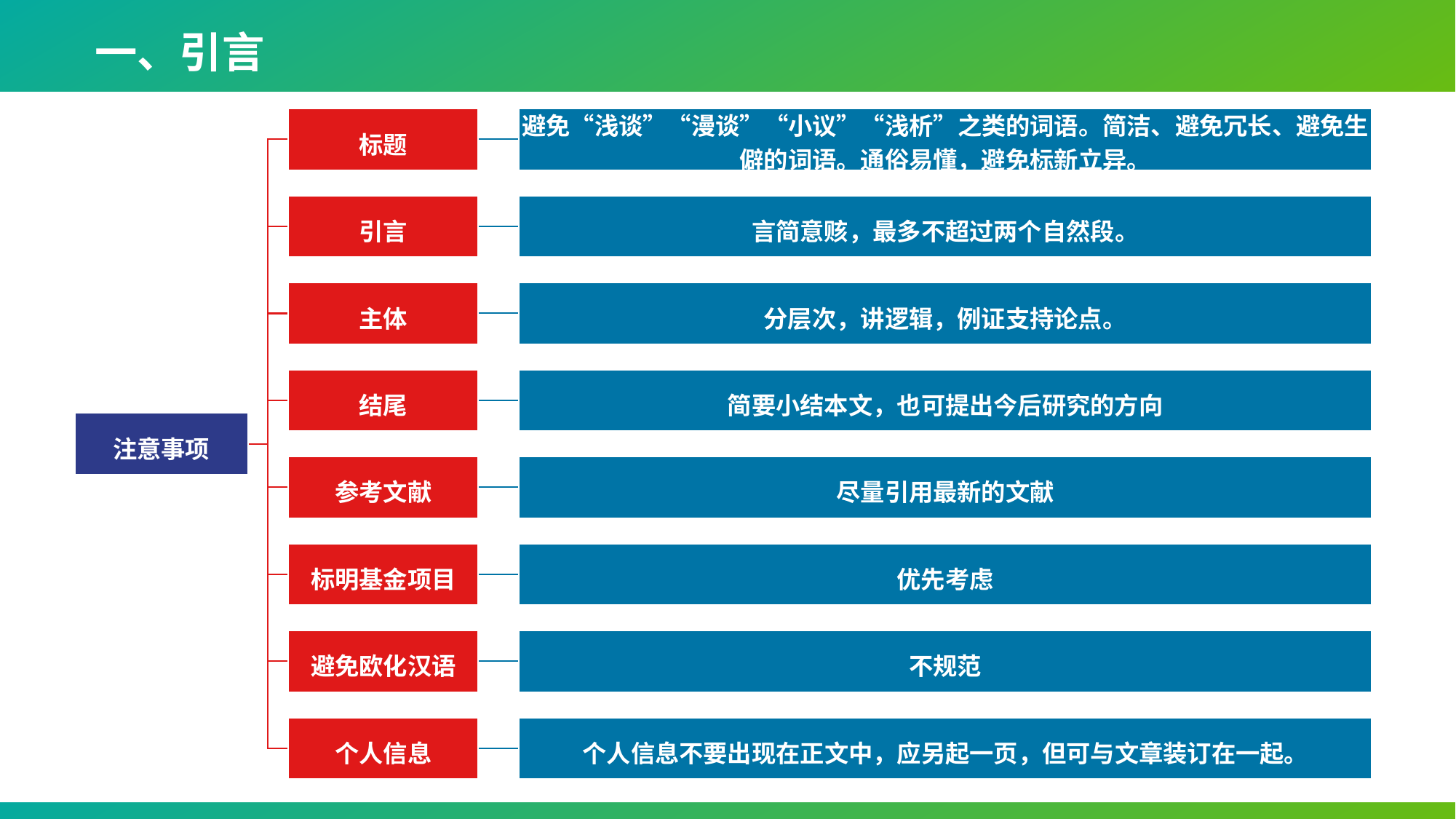

一、引言
注意事项
标题
避免“浅谈”“漫谈”“小议”“浅析”之类的词语。简洁、避免冗长、避免生僻的词语。通俗易懂，避免标新立异。
引言
言简意赅，最多不超过两个自然段。
主体
分层次，讲逻辑，例证支持论点。
结尾
简要小结本文，也可提出今后研究的方向
参考文献
尽量引用最新的文献
标明基金项目
优先考虑
避免欧化汉语
不规范
个人信息
个人信息不要出现在正文中，应另起一页，但可与文章装订在一起。